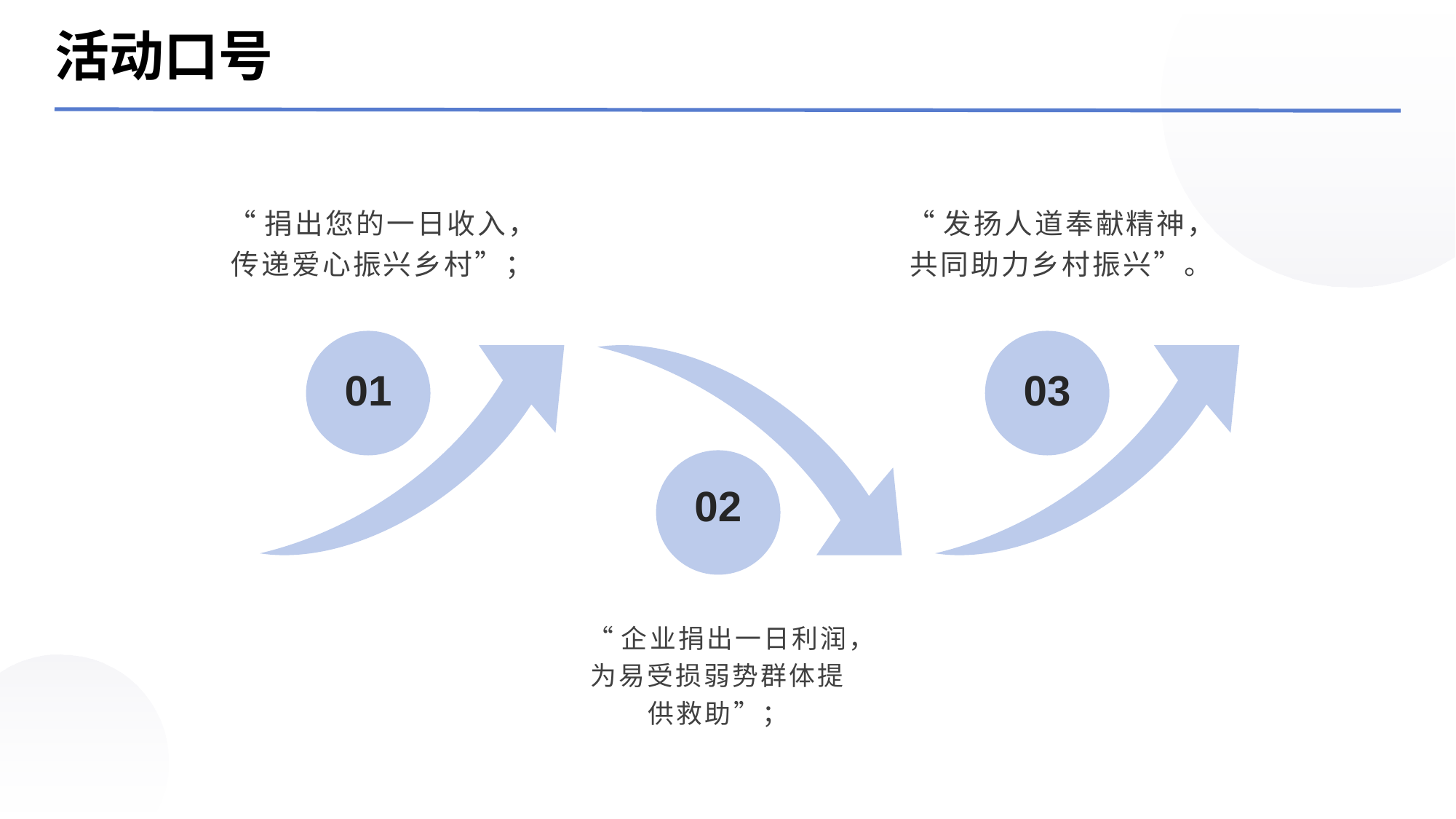

活动口号
“捐出您的一日收入，传递爱心振兴乡村”；
“发扬人道奉献精神，共同助力乡村振兴”。

01
03

02
“企业捐出一日利润，为易受损弱势群体提供救助”；